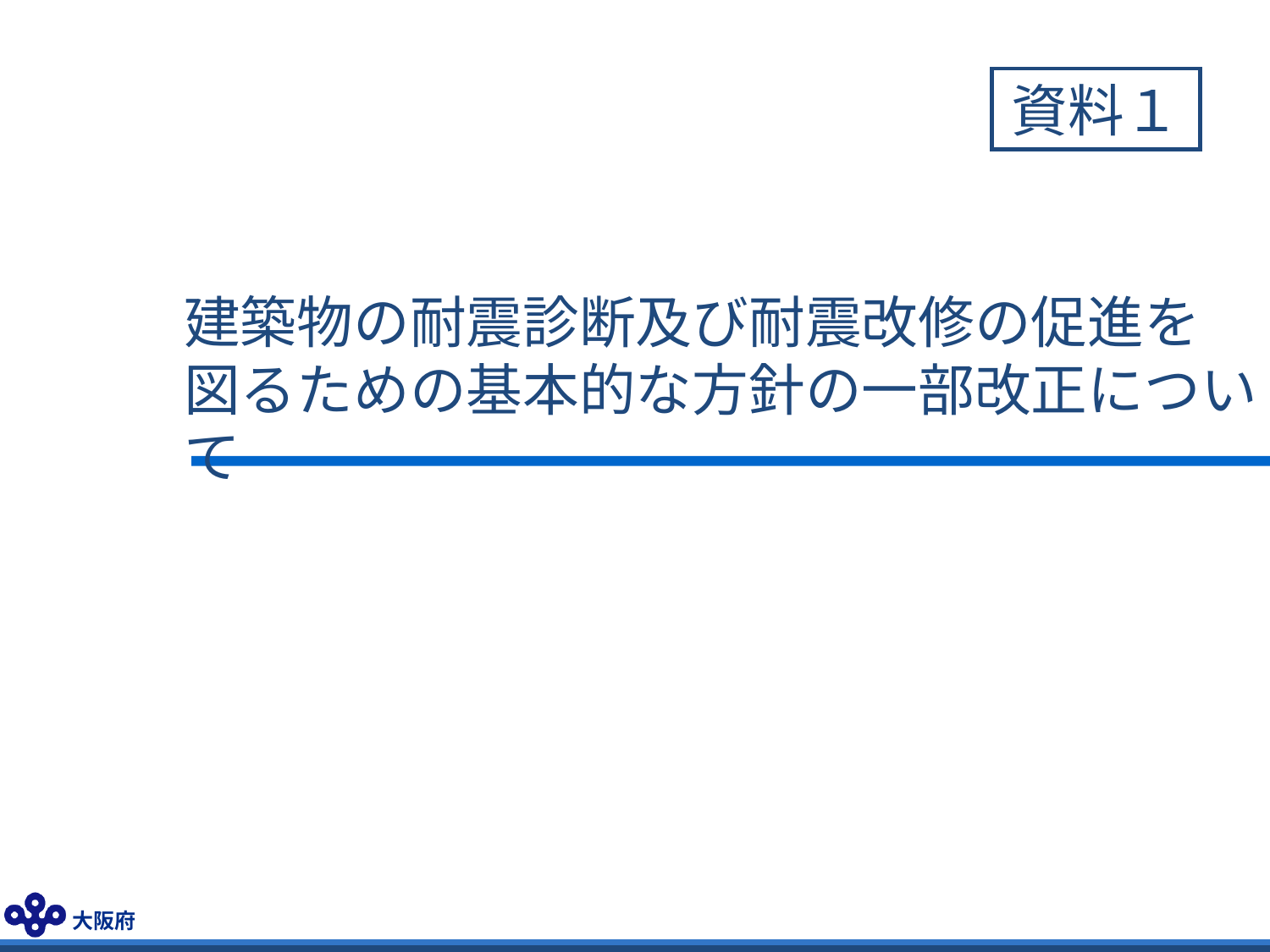

資料１
# 建築物の耐震診断及び耐震改修の促進を 図るための基本的な方針の一部改正について